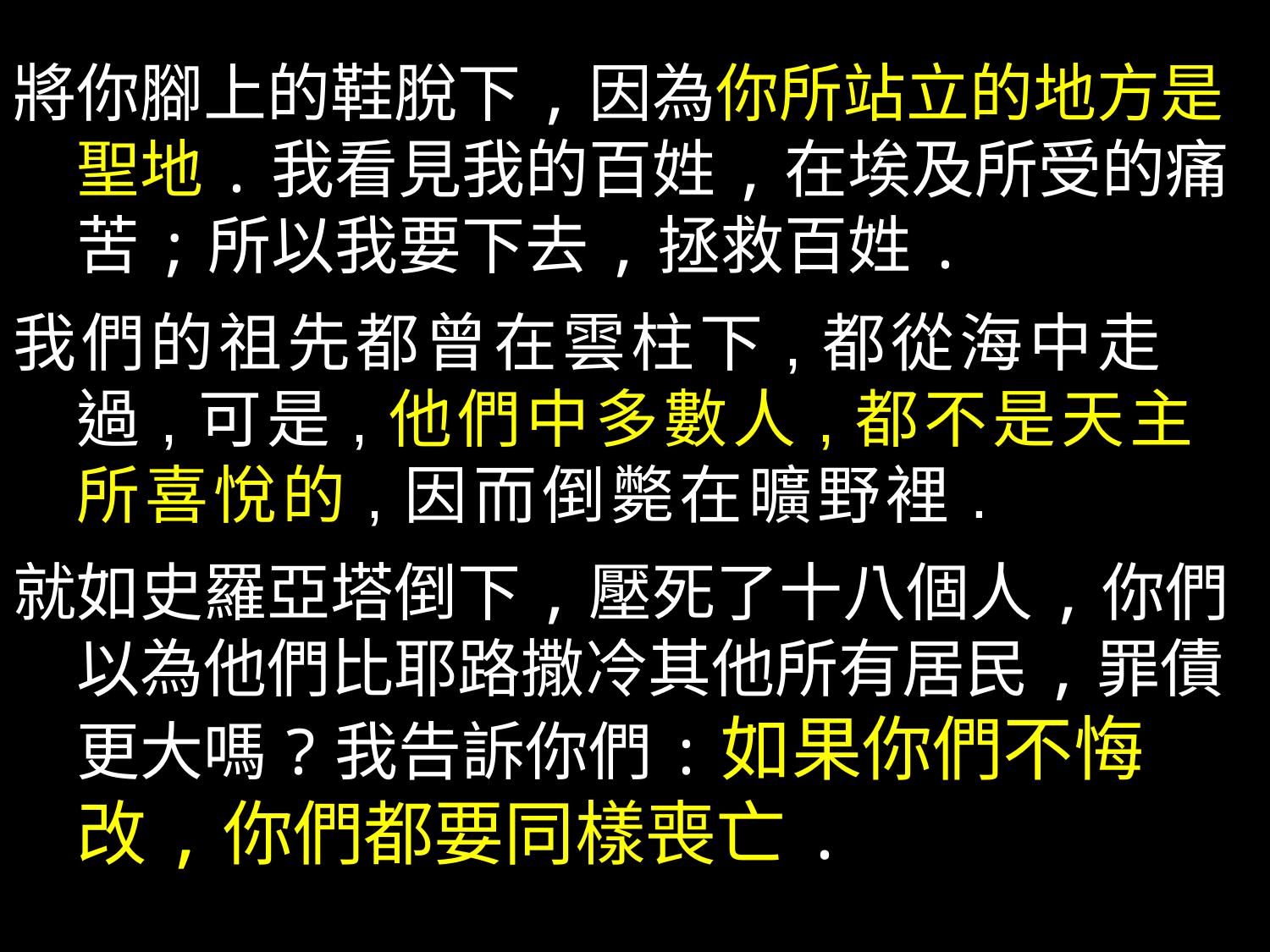

將你腳上的鞋脫下,因為你所站立的地方是聖地.我看見我的百姓,在埃及所受的痛苦;所以我要下去,拯救百姓.
我們的祖先都曾在雲柱下,都從海中走過,可是,他們中多數人,都不是天主所喜悅的,因而倒斃在曠野裡.
就如史羅亞塔倒下,壓死了十八個人,你們以為他們比耶路撒冷其他所有居民,罪債更大嗎?我告訴你們:如果你們不悔改,你們都要同樣喪亡.